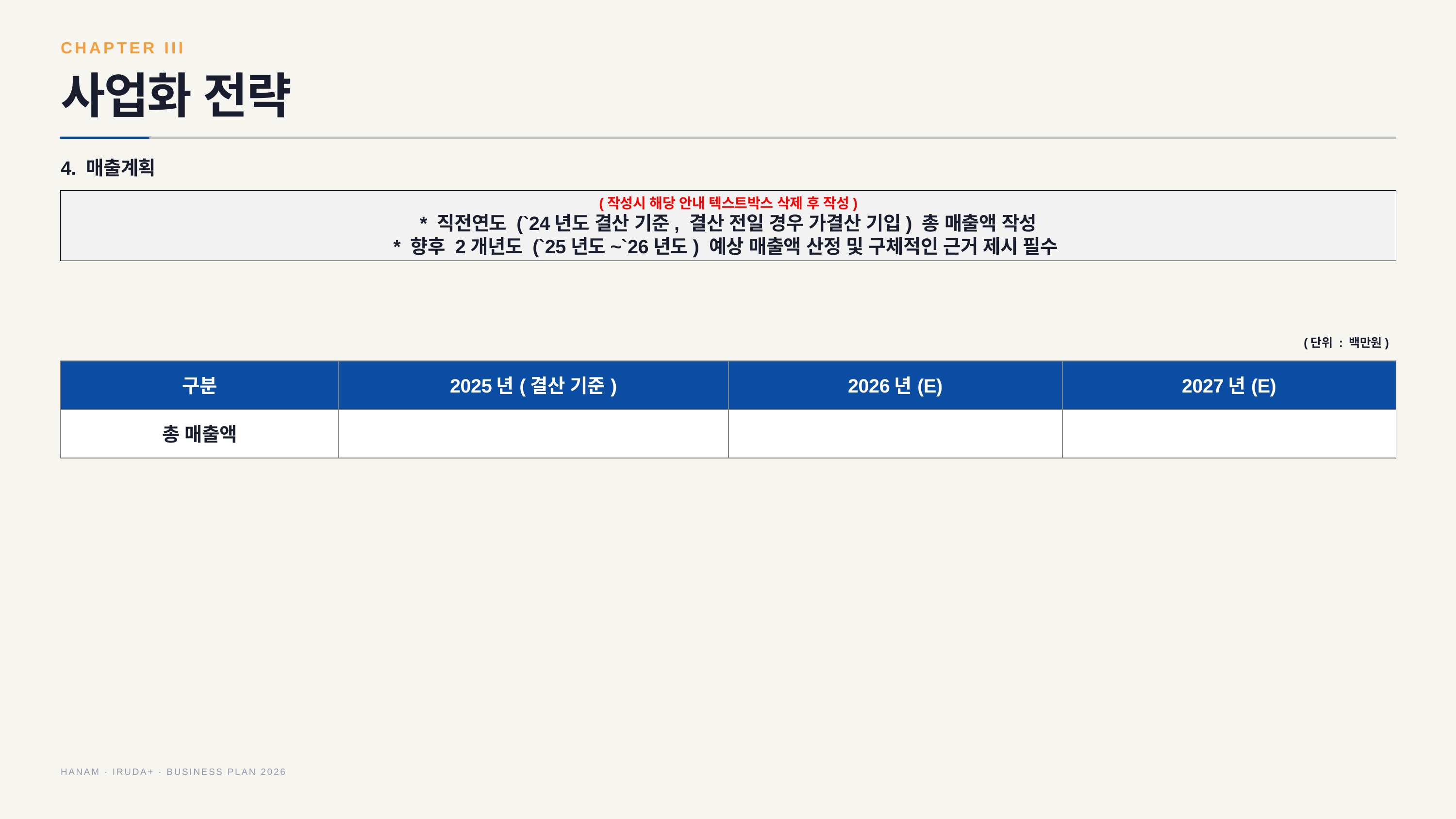

CHAPTER III
사업화 전략

4. 매출계획
(작성시 해당 안내 텍스트박스 삭제 후 작성)
* 직전연도 (`24년도 결산 기준, 결산 전일 경우 가결산 기입) 총 매출액 작성
* 향후 2개년도 (`25년도~`26년도) 예상 매출액 산정 및 구체적인 근거 제시 필수
(단위 : 백만원)
| 구분 | 2025년(결산 기준) | 2026년(E) | 2027년(E) |
| --- | --- | --- | --- |
| 총 매출액 |  |  |  |
HANAM · IRUDA+ · BUSINESS PLAN 2026